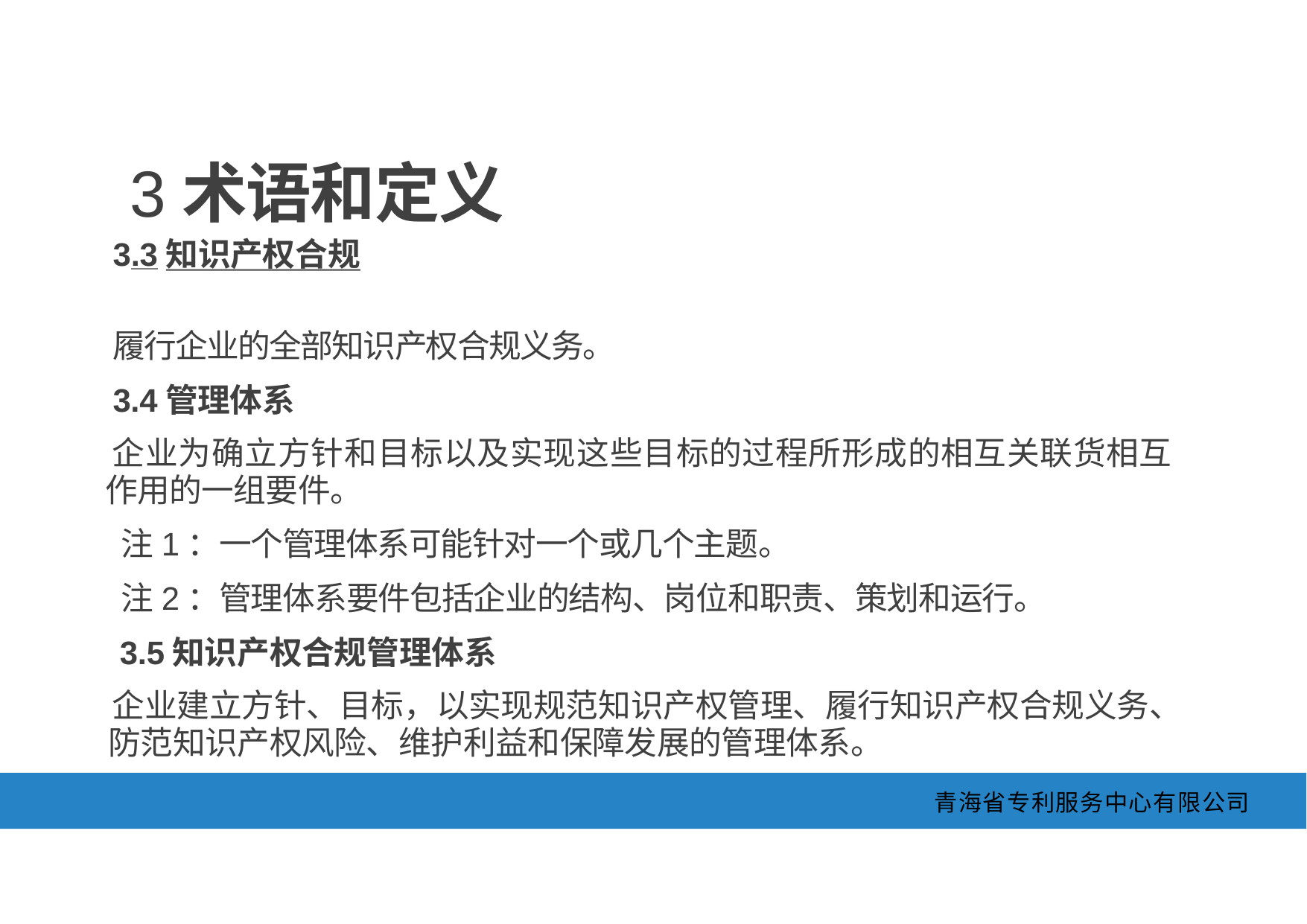

3术语和定义
3.3知识产权合规
履行企业的全部知识产权合规义务。
3.4管理体系
企业为确立方针和目标以及实现这些目标的过程所形成的相互关联货相互  作用的一组要件。
注1：一个管理体系可能针对一个或几个主题。
注2：管理体系要件包括企业的结构、岗位和职责、策划和运行。
3.5知识产权合规管理体系

企业建立方针、目标，以实现规范知识产权管理、履行知识产权合规义务、  防范知识产权风险、维护利益和保障发展的管理体系。

青海省专利服务中心有限公司